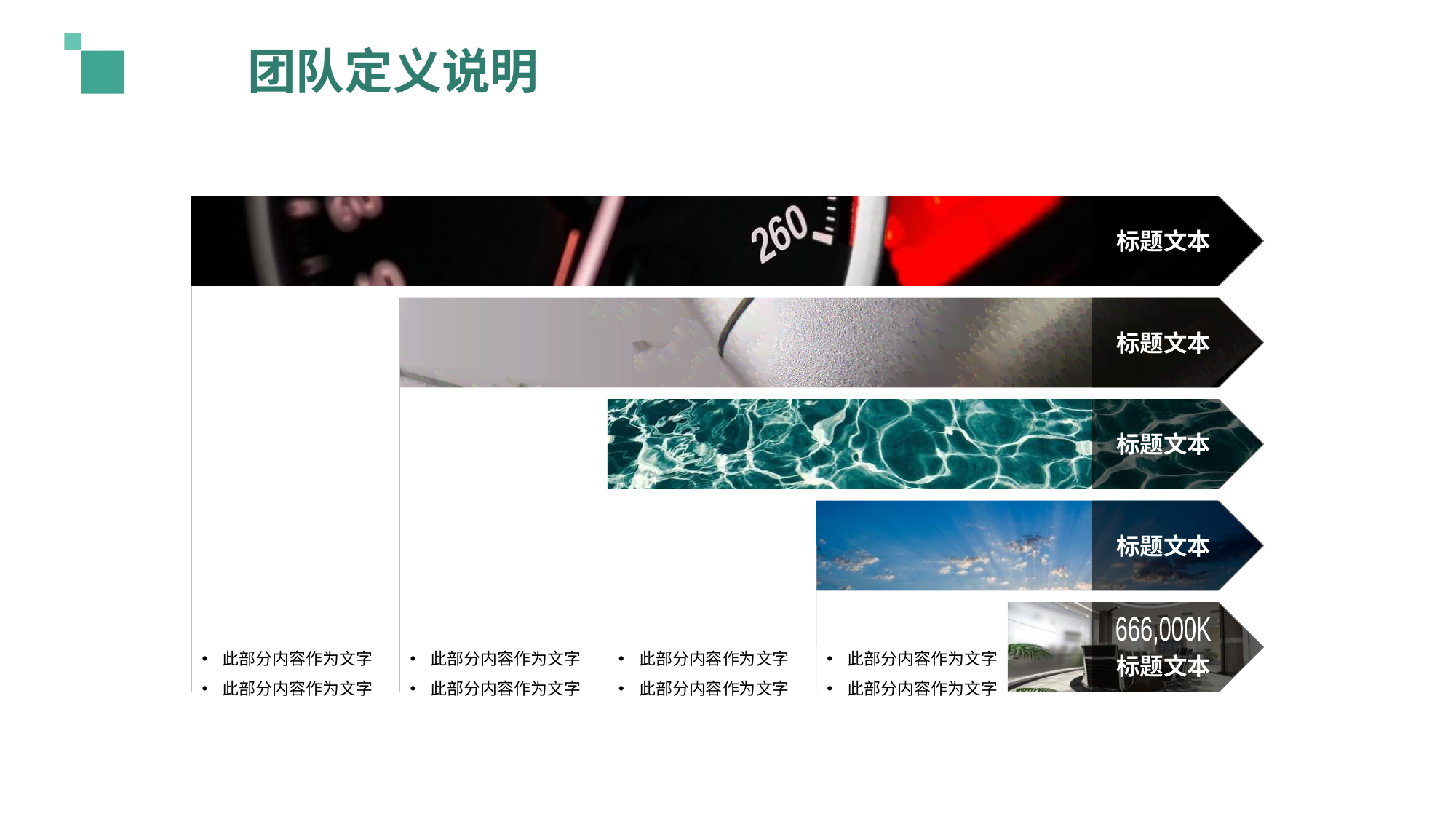

团队定义说明

标题文本

标题文本

标题文本

标题文本

666,000K
此部分内容作为文字
此部分内容作为文字
此部分内容作为文字
此部分内容作为文字
此部分内容作为文字
此部分内容作为文字
此部分内容作为文字
此部分内容作为文字
标题文本